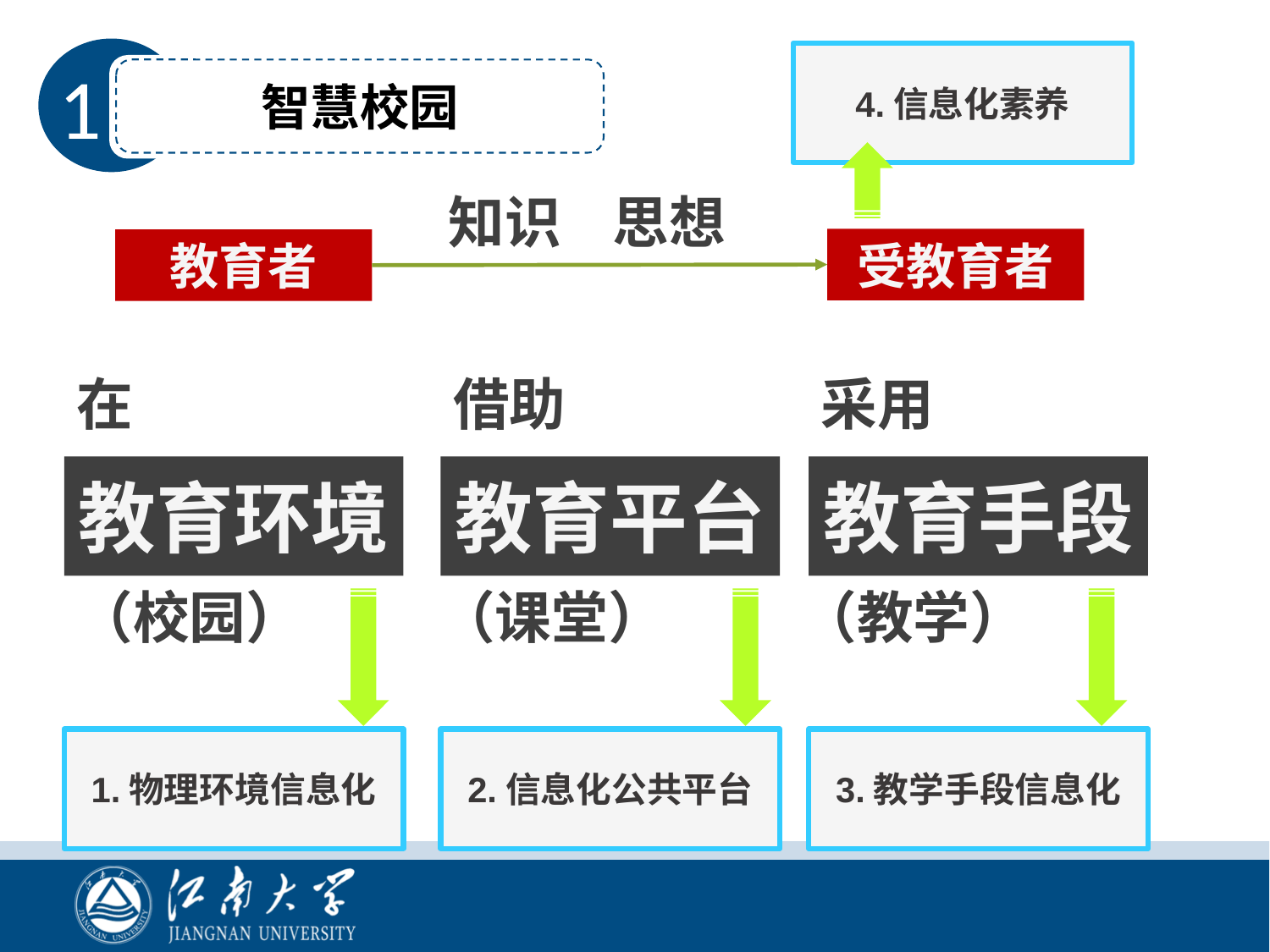

智慧校园
1
4.信息化素养

知识    思想
受教育者
教育者
在
借助
采用
教育环境
教育平台
教育手段
（课堂）
（教学）
（校园）

1.物理环境信息化
2.信息化公共平台
3.教学手段信息化